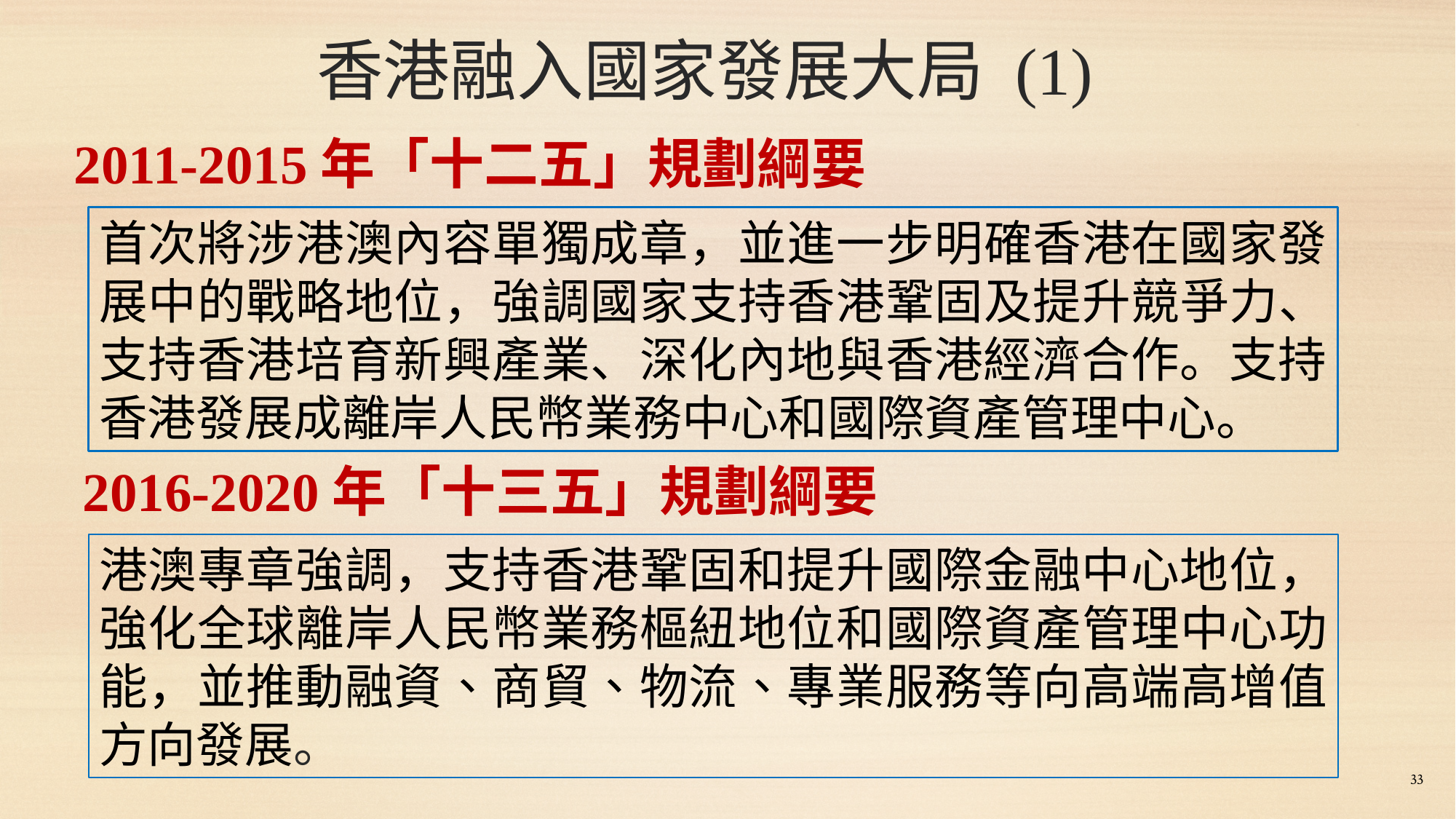

香港融入國家發展大局 (1)
2011-2015年「十二五」規劃綱要
首次將涉港澳內容單獨成章，並進一步明確香港在國家發展中的戰略地位，強調國家支持香港鞏固及提升競爭力、支持香港培育新興產業、深化內地與香港經濟合作。支持香港發展成離岸人民幣業務中心和國際資產管理中心。
2016-2020年「十三五」規劃綱要
港澳專章強調，支持香港鞏固和提升國際金融中心地位，強化全球離岸人民幣業務樞紐地位和國際資產管理中心功能，並推動融資、商貿、物流、專業服務等向高端高增值方向發展。
33